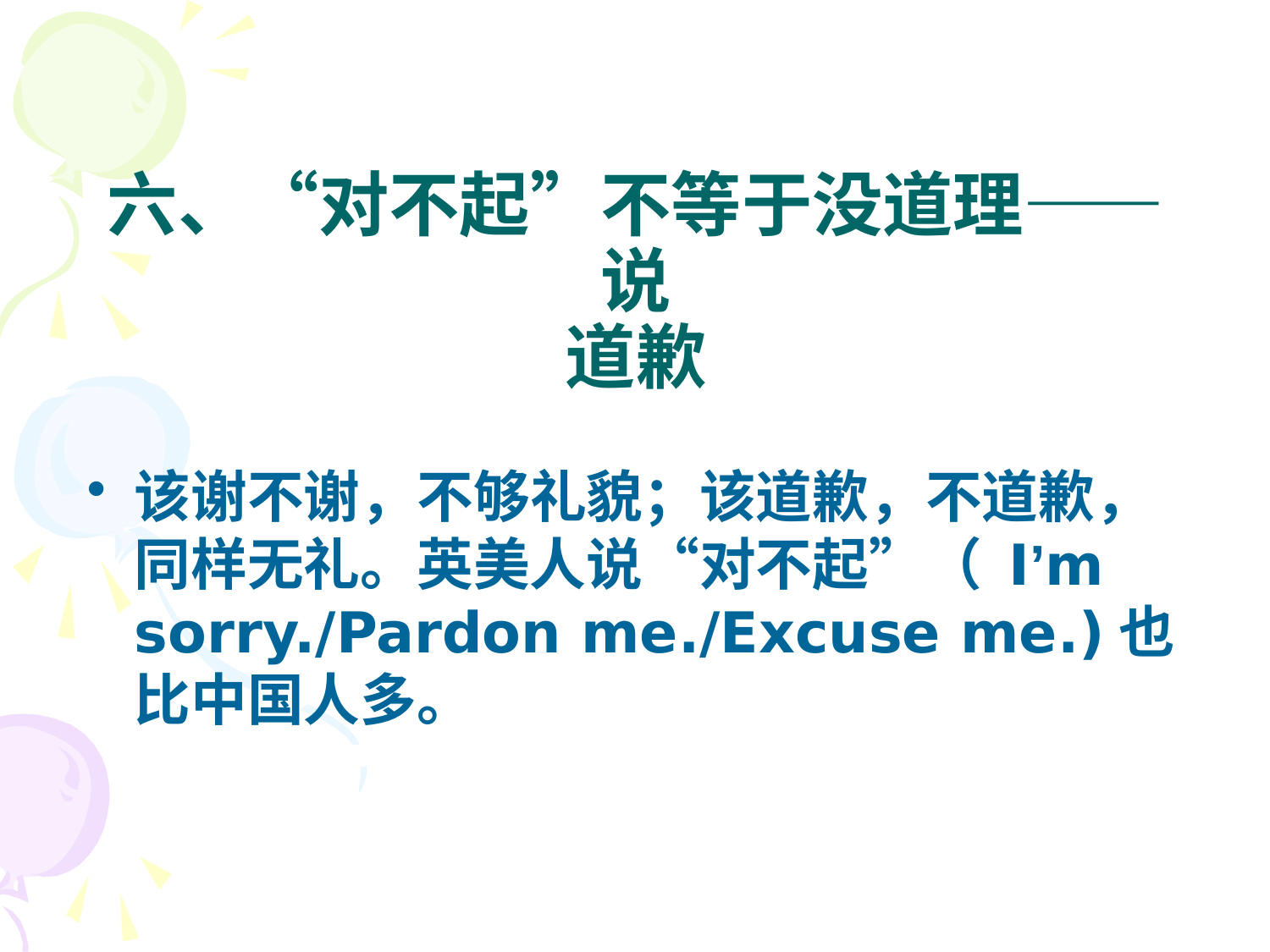

# 六、“对不起”不等于没道理——说 道歉
该谢不谢，不够礼貌；该道歉，不道歉，同样无礼。英美人说“对不起”（ I’m sorry./Pardon me./Excuse me.)也比中国人多。